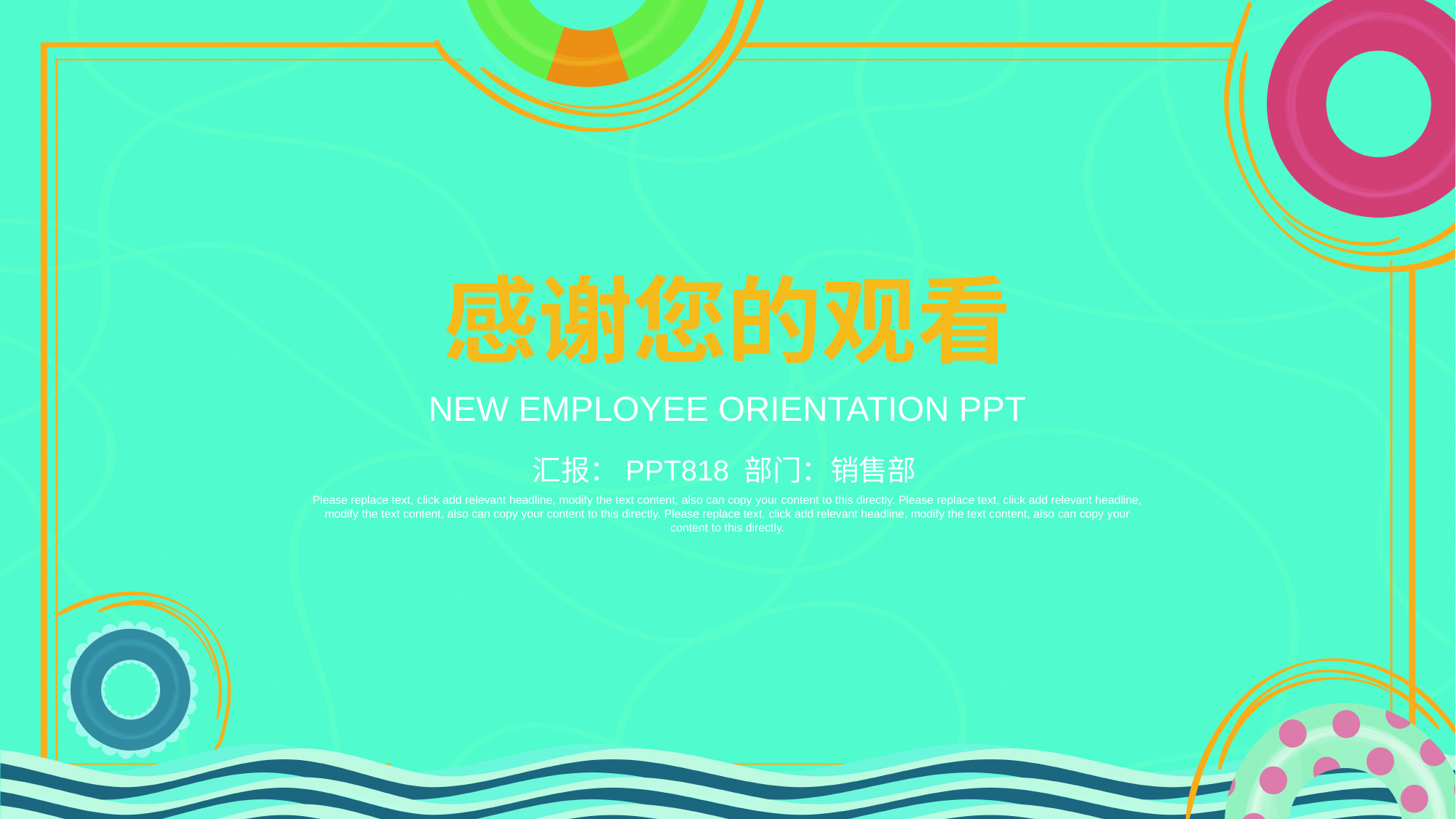

感谢您的观看
NEW EMPLOYEE ORIENTATION PPT
汇报：PPT818 部门：销售部
Please replace text, click add relevant headline, modify the text content, also can copy your content to this directly. Please replace text, click add relevant headline, modify the text content, also can copy your content to this directly. Please replace text, click add relevant headline, modify the text content, also can copy your content to this directly.